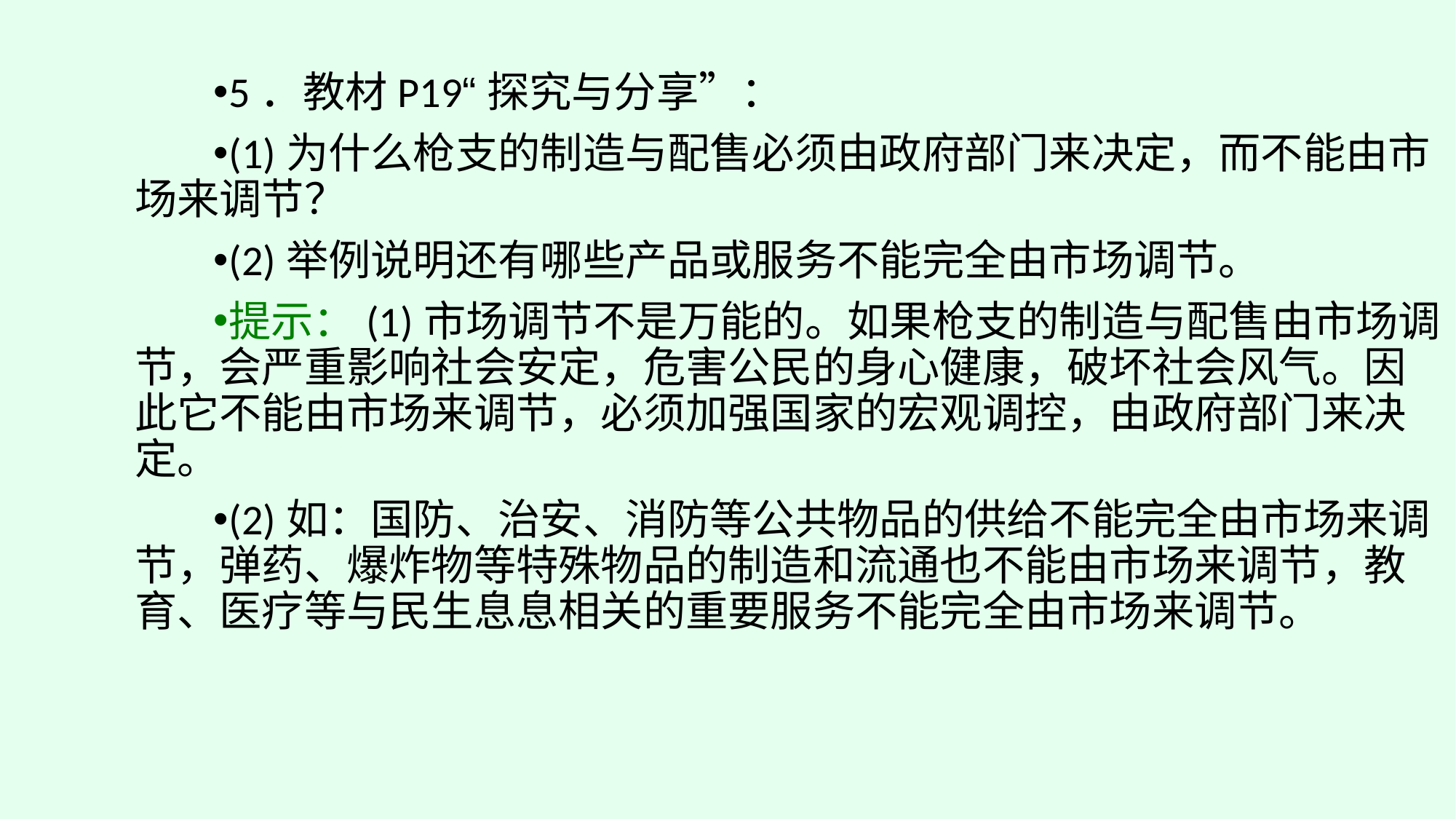

5．教材P19“探究与分享”：
(1)为什么枪支的制造与配售必须由政府部门来决定，而不能由市场来调节？
(2)举例说明还有哪些产品或服务不能完全由市场调节。
提示：(1)市场调节不是万能的。如果枪支的制造与配售由市场调节，会严重影响社会安定，危害公民的身心健康，破坏社会风气。因此它不能由市场来调节，必须加强国家的宏观调控，由政府部门来决定。
(2)如：国防、治安、消防等公共物品的供给不能完全由市场来调节，弹药、爆炸物等特殊物品的制造和流通也不能由市场来调节，教育、医疗等与民生息息相关的重要服务不能完全由市场来调节。